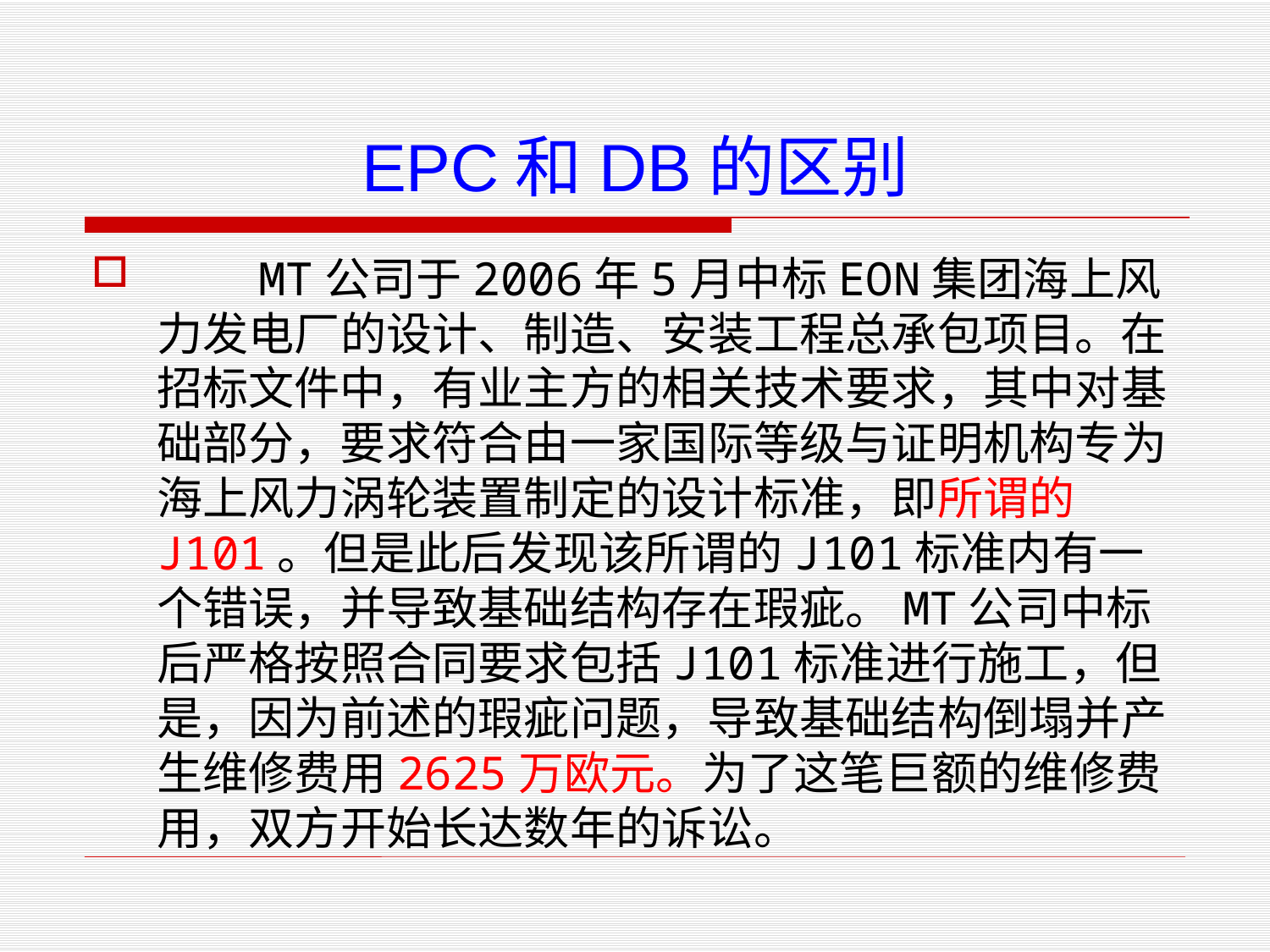

# EPC和DB的区别
    MT公司于2006年5月中标EON集团海上风力发电厂的设计、制造、安装工程总承包项目。在招标文件中，有业主方的相关技术要求，其中对基础部分，要求符合由一家国际等级与证明机构专为海上风力涡轮装置制定的设计标准，即所谓的J101。但是此后发现该所谓的J101标准内有一个错误，并导致基础结构存在瑕疵。MT公司中标后严格按照合同要求包括J101标准进行施工，但是，因为前述的瑕疵问题，导致基础结构倒塌并产生维修费用2625万欧元。为了这笔巨额的维修费用，双方开始长达数年的诉讼。